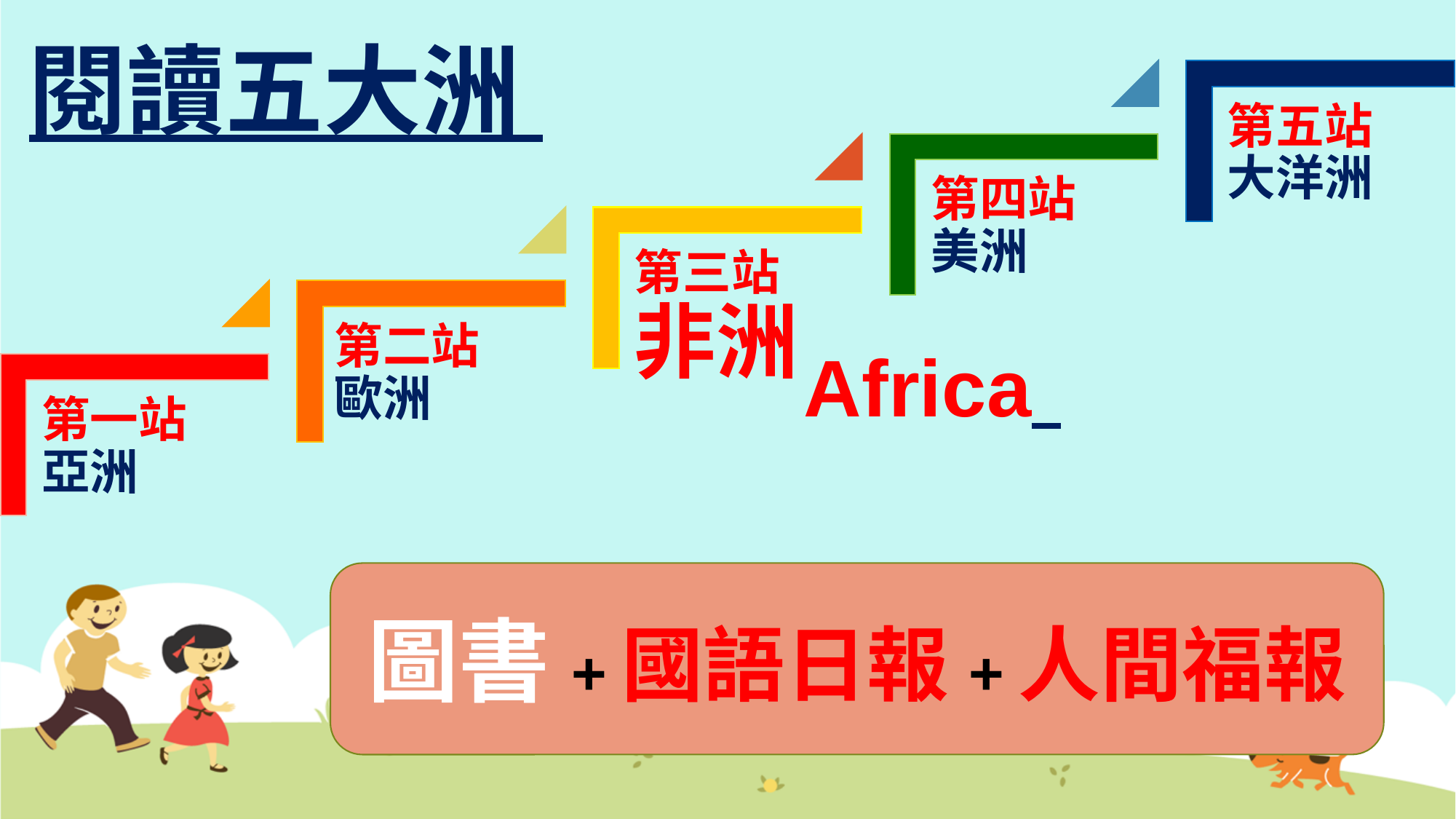

第一站
亞洲
第二站
歐洲
第三站
非洲
第四站
美洲
第五站
大洋洲
閱讀五大洲
Africa
圖書+國語日報+人間福報